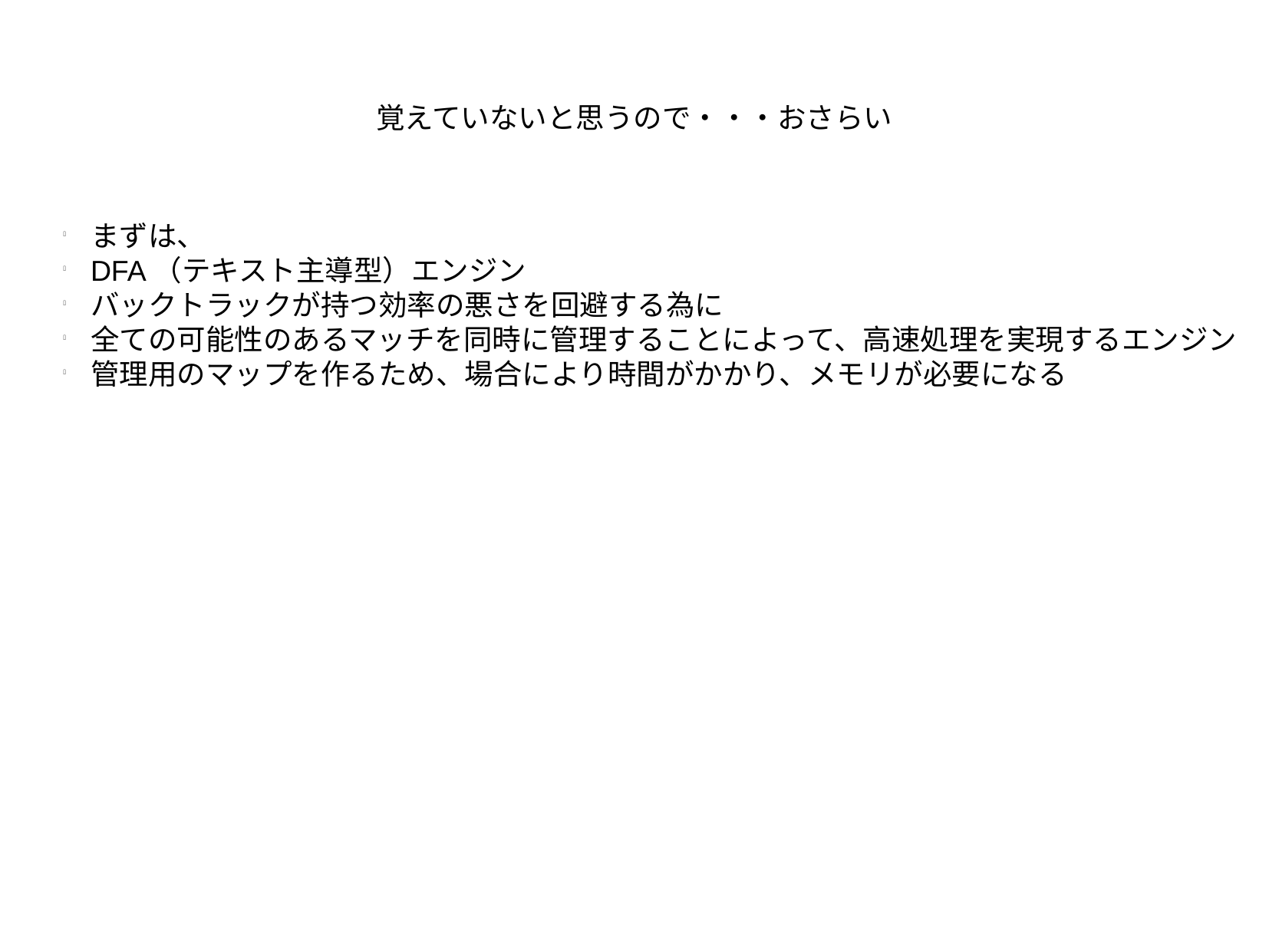

覚えていないと思うので・・・おさらい
まずは、
DFA（テキスト主導型）エンジン
バックトラックが持つ効率の悪さを回避する為に
全ての可能性のあるマッチを同時に管理することによって、高速処理を実現するエンジン
管理用のマップを作るため、場合により時間がかかり、メモリが必要になる